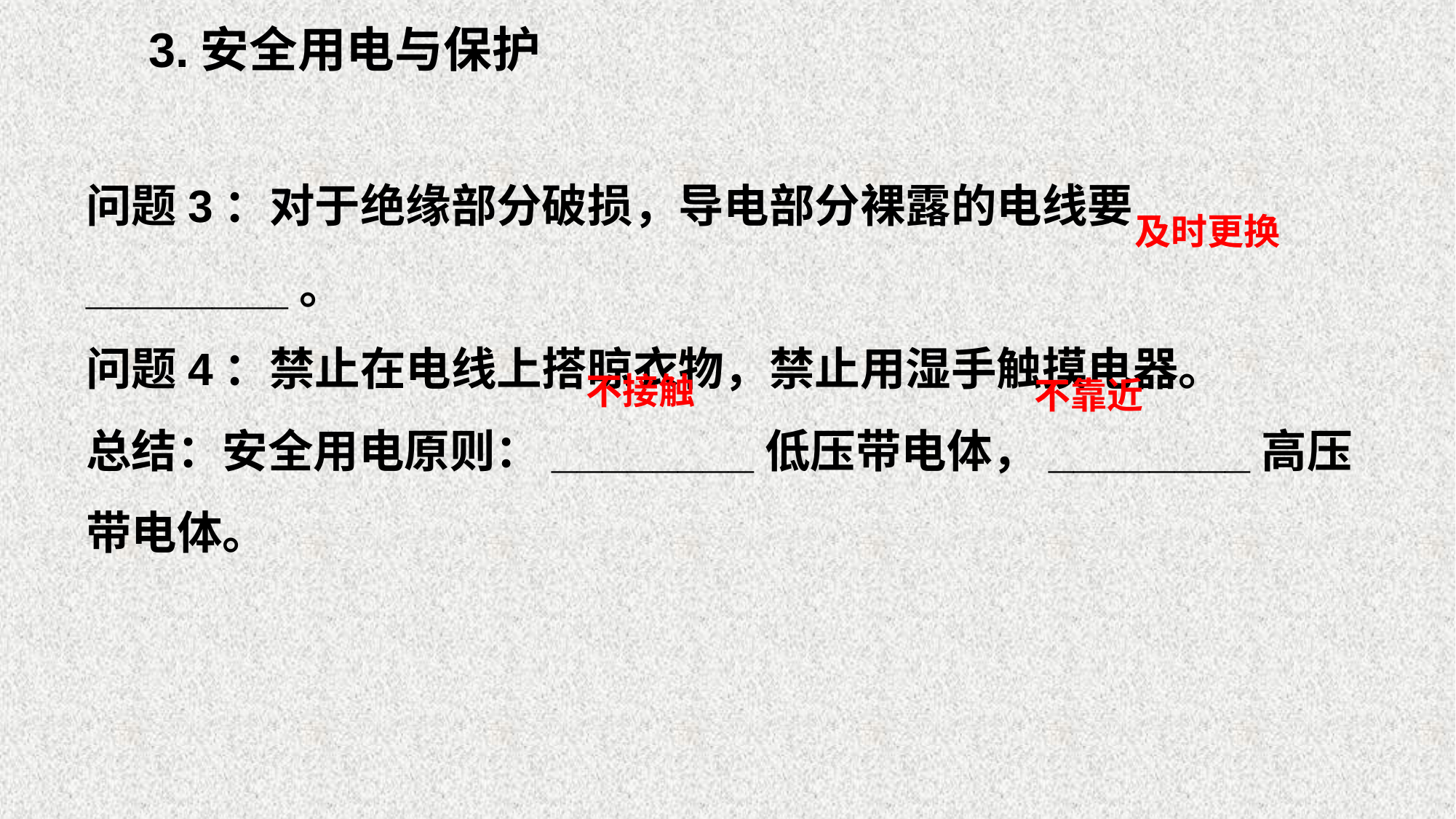

3.安全用电与保护
问题3：对于绝缘部分破损，导电部分裸露的电线要________。
问题4：禁止在电线上搭晾衣物，禁止用湿手触摸电器。
总结：安全用电原则：________低压带电体，________高压带电体。
及时更换
不接触
不靠近